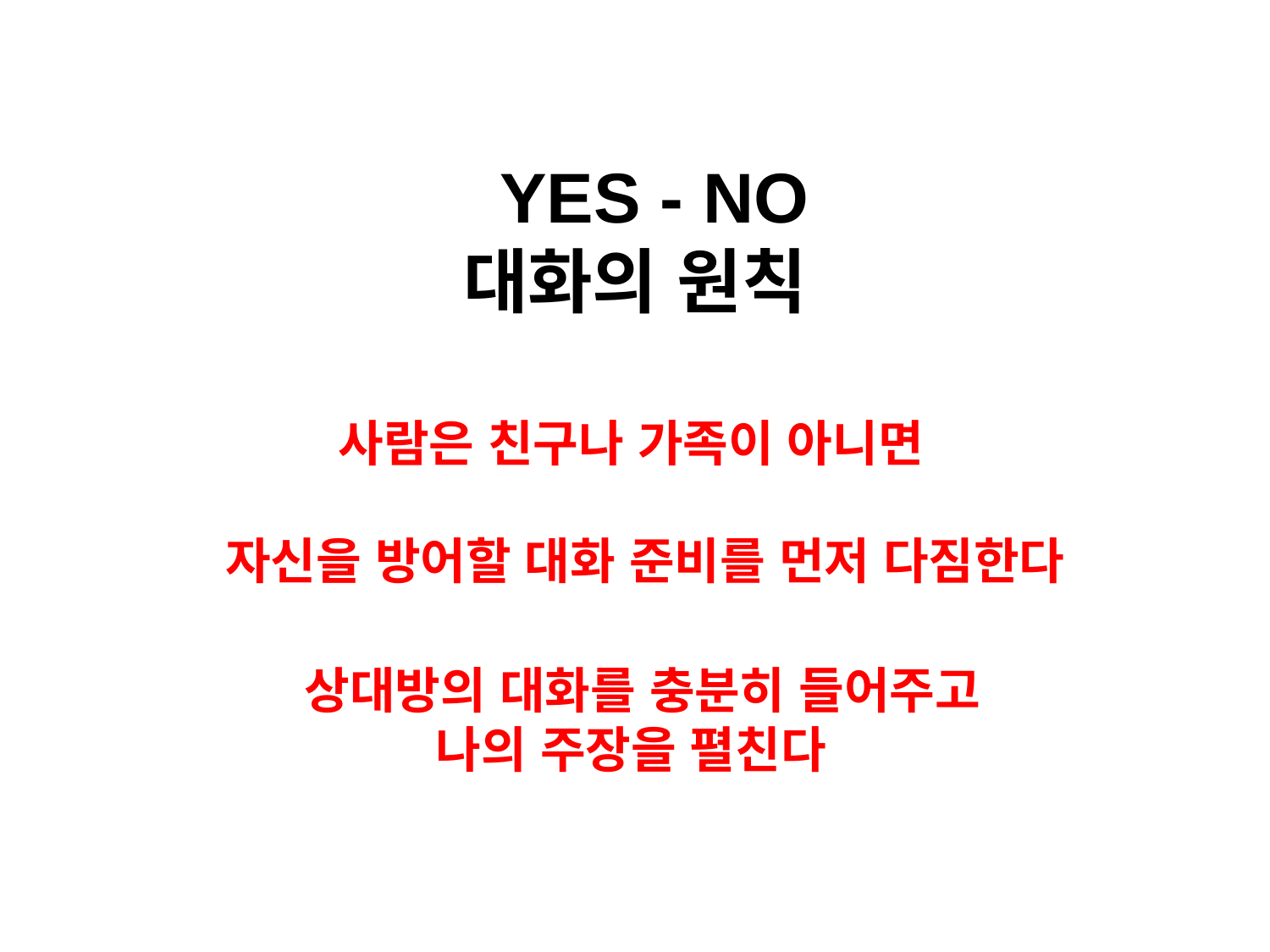

YES - NO
대화의 원칙
사람은 친구나 가족이 아니면
 자신을 방어할 대화 준비를 먼저 다짐한다
 상대방의 대화를 충분히 들어주고
나의 주장을 펼친다